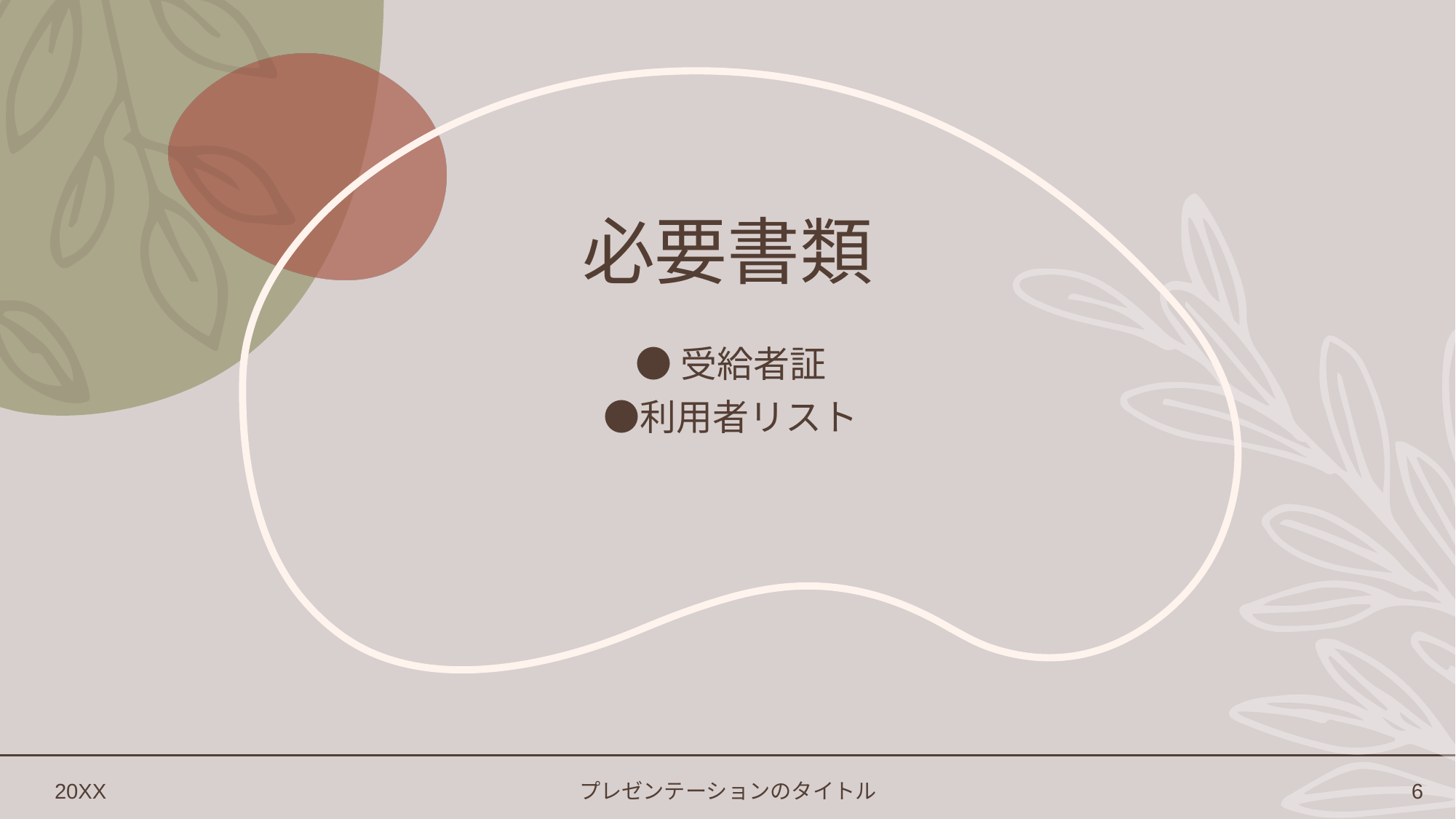

# 必要書類
●受給者証
●利用者リスト
20XX
プレゼンテーションのタイトル
6